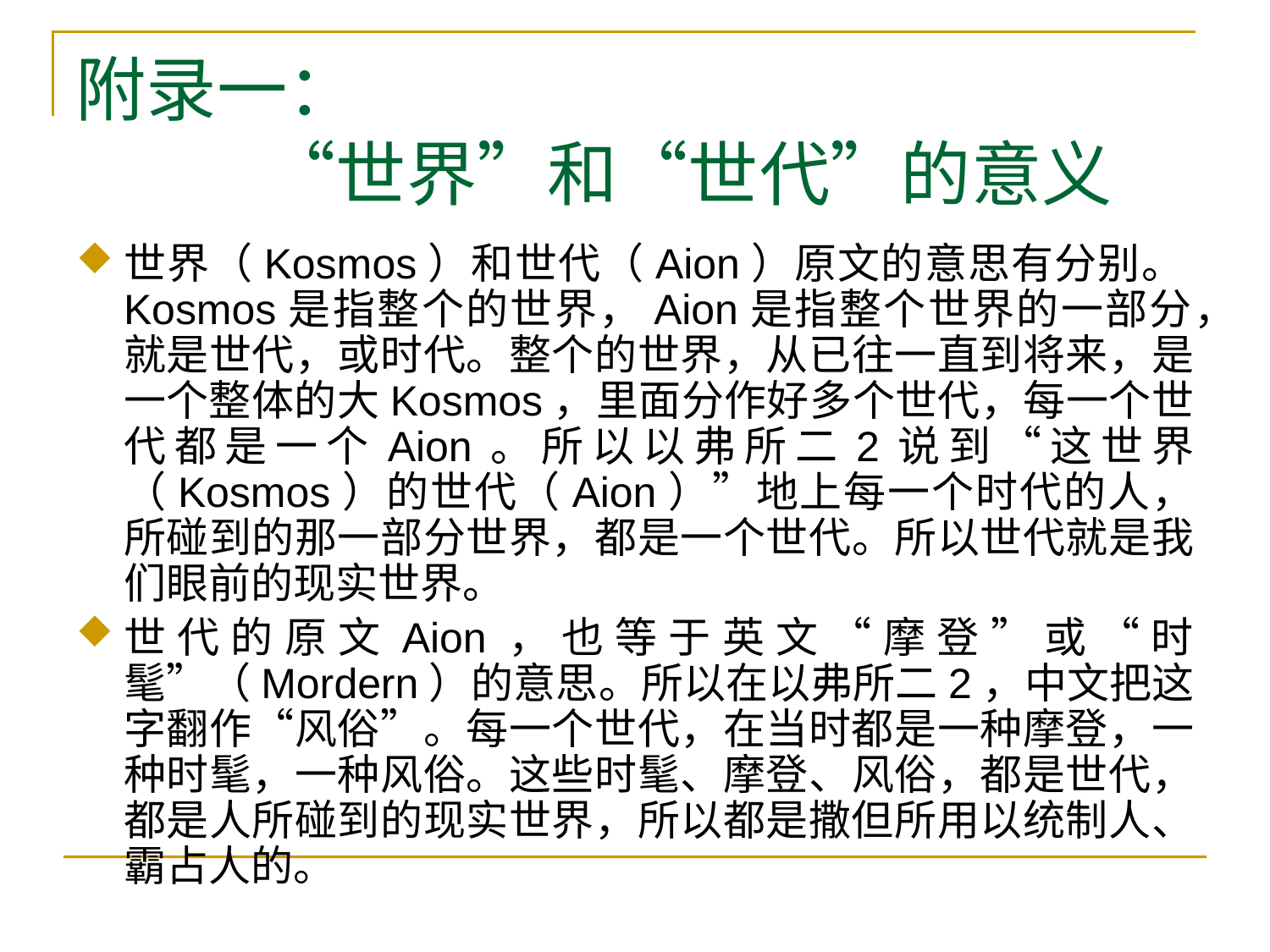

# 附录一： “世界”和“世代”的意义
世界（Kosmos）和世代（Aion）原文的意思有分别。Kosmos是指整个的世界，Aion是指整个世界的一部分，就是世代，或时代。整个的世界，从已往一直到将来，是一个整体的大Kosmos，里面分作好多个世代，每一个世代都是一个Aion。所以以弗所二2说到“这世界（Kosmos）的世代（Aion）”地上每一个时代的人，所碰到的那一部分世界，都是一个世代。所以世代就是我们眼前的现实世界。
世代的原文Aion，也等于英文“摩登”或“时髦”（Mordern）的意思。所以在以弗所二2，中文把这字翻作“风俗”。每一个世代，在当时都是一种摩登，一种时髦，一种风俗。这些时髦、摩登、风俗，都是世代，都是人所碰到的现实世界，所以都是撒但所用以统制人、霸占人的。